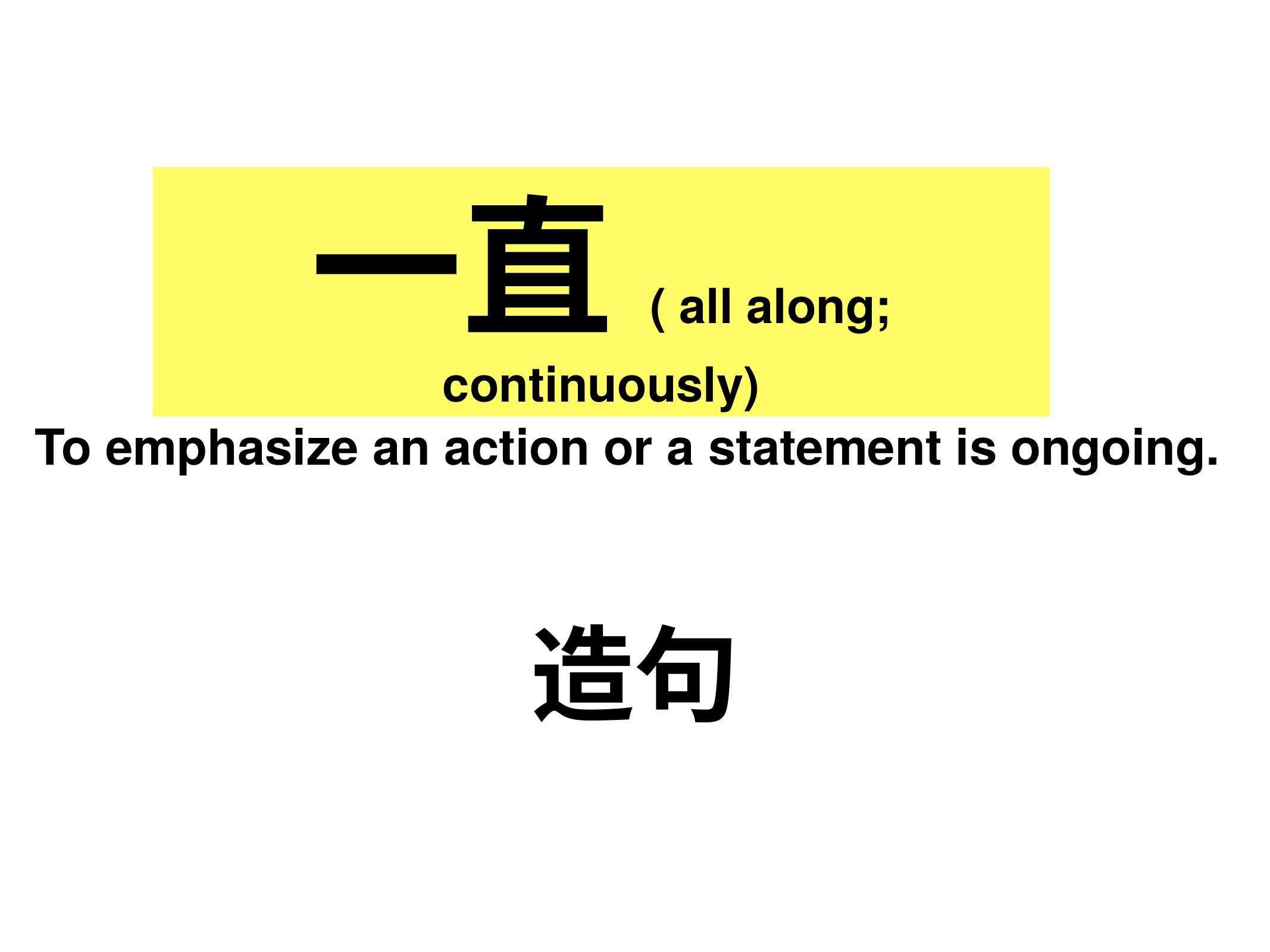

一直( all along; continuously)
To emphasize an action or a statement is ongoing.
造句